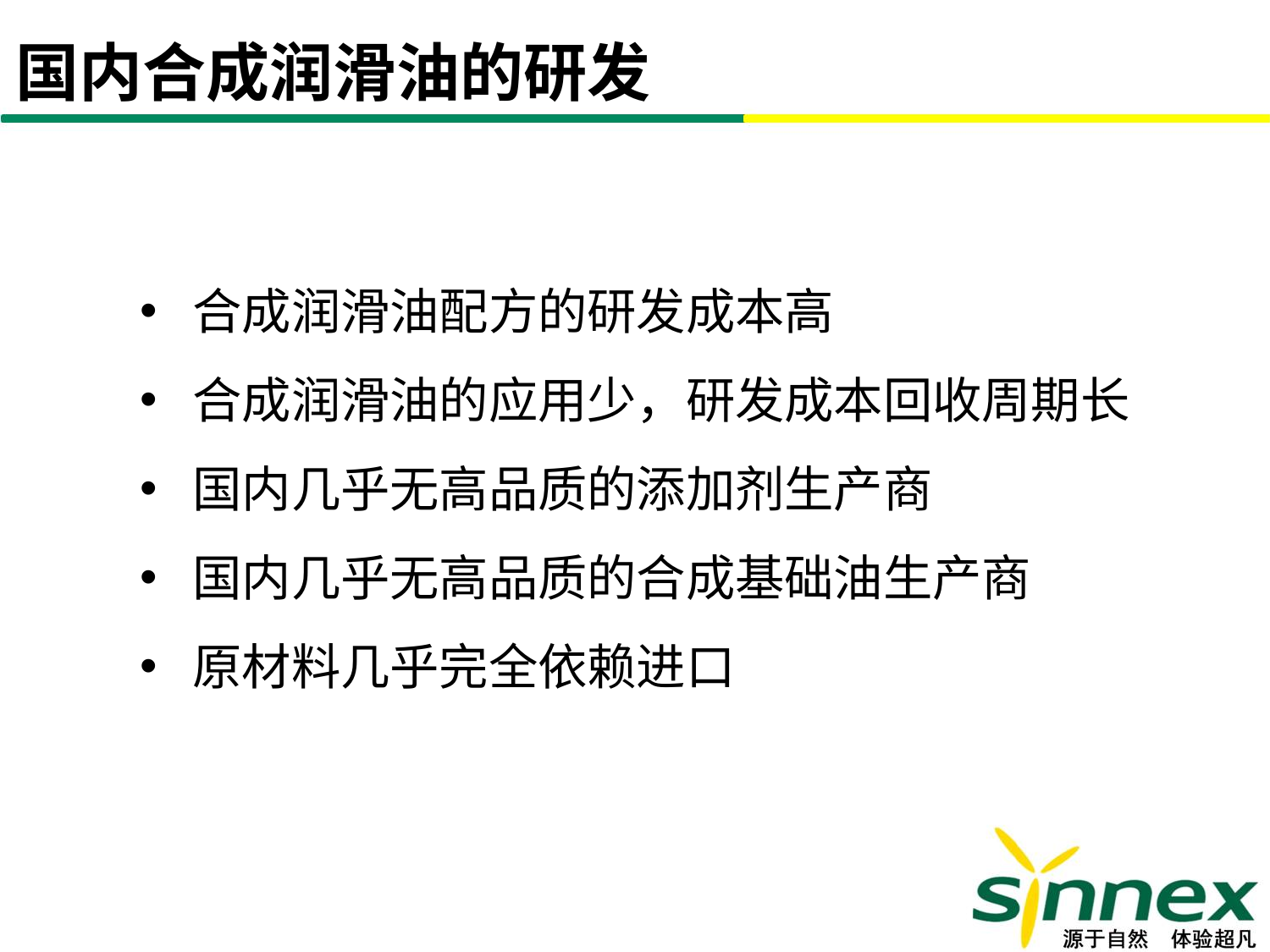

国内合成润滑油的研发
 合成润滑油配方的研发成本高
 合成润滑油的应用少，研发成本回收周期长
 国内几乎无高品质的添加剂生产商
 国内几乎无高品质的合成基础油生产商
 原材料几乎完全依赖进口